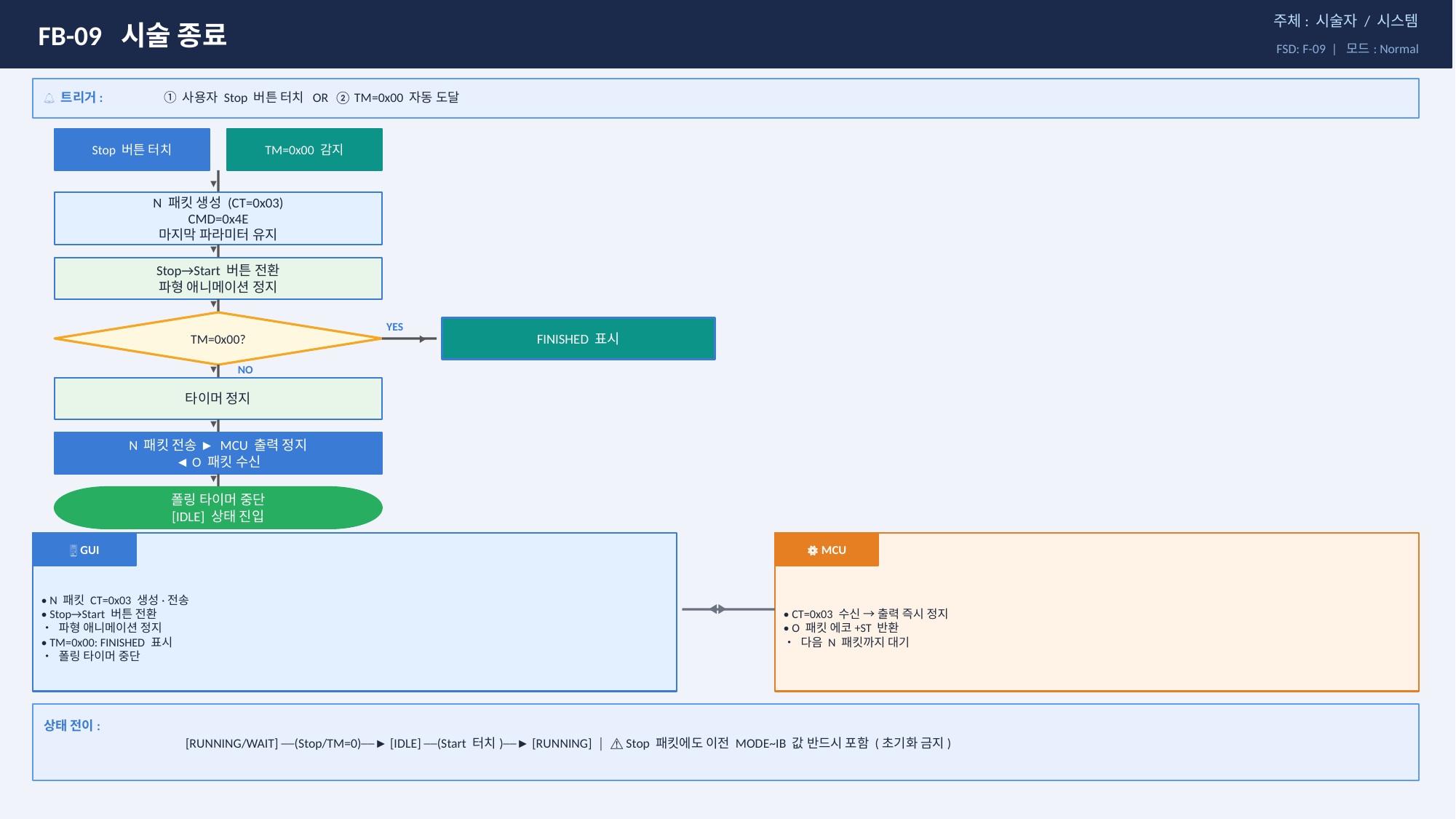

FB-09  시술 종료
주체: 시술자 / 시스템
FSD: F-09  |  모드: Normal

🔔 트리거:
① 사용자 Stop 버튼 터치  OR  ② TM=0x00 자동 도달

Stop 버튼 터치

TM=0x00 감지

▼

N 패킷 생성 (CT=0x03)
CMD=0x4E
마지막 파라미터 유지
▼

Stop→Start 버튼 전환
파형 애니메이션 정지
▼

TM=0x00?
YES

FINISHED 표시
▶

NO
▼

타이머 정지
▼

N 패킷 전송 ► MCU 출력 정지
◄ O 패킷 수신
▼

폴링 타이머 중단
[IDLE] 상태 진입

🖥 GUI

⚙ MCU
• N 패킷 CT=0x03 생성·전송
• Stop→Start 버튼 전환
• 파형 애니메이션 정지
• TM=0x00: FINISHED 표시
• 폴링 타이머 중단
• CT=0x03 수신 → 출력 즉시 정지
• O 패킷 에코+ST 반환
• 다음 N 패킷까지 대기
◀▶

상태 전이:
[RUNNING/WAIT] ──(Stop/TM=0)──► [IDLE] ──(Start 터치)──► [RUNNING]  │  ⚠ Stop 패킷에도 이전 MODE~IB 값 반드시 포함 (초기화 금지)